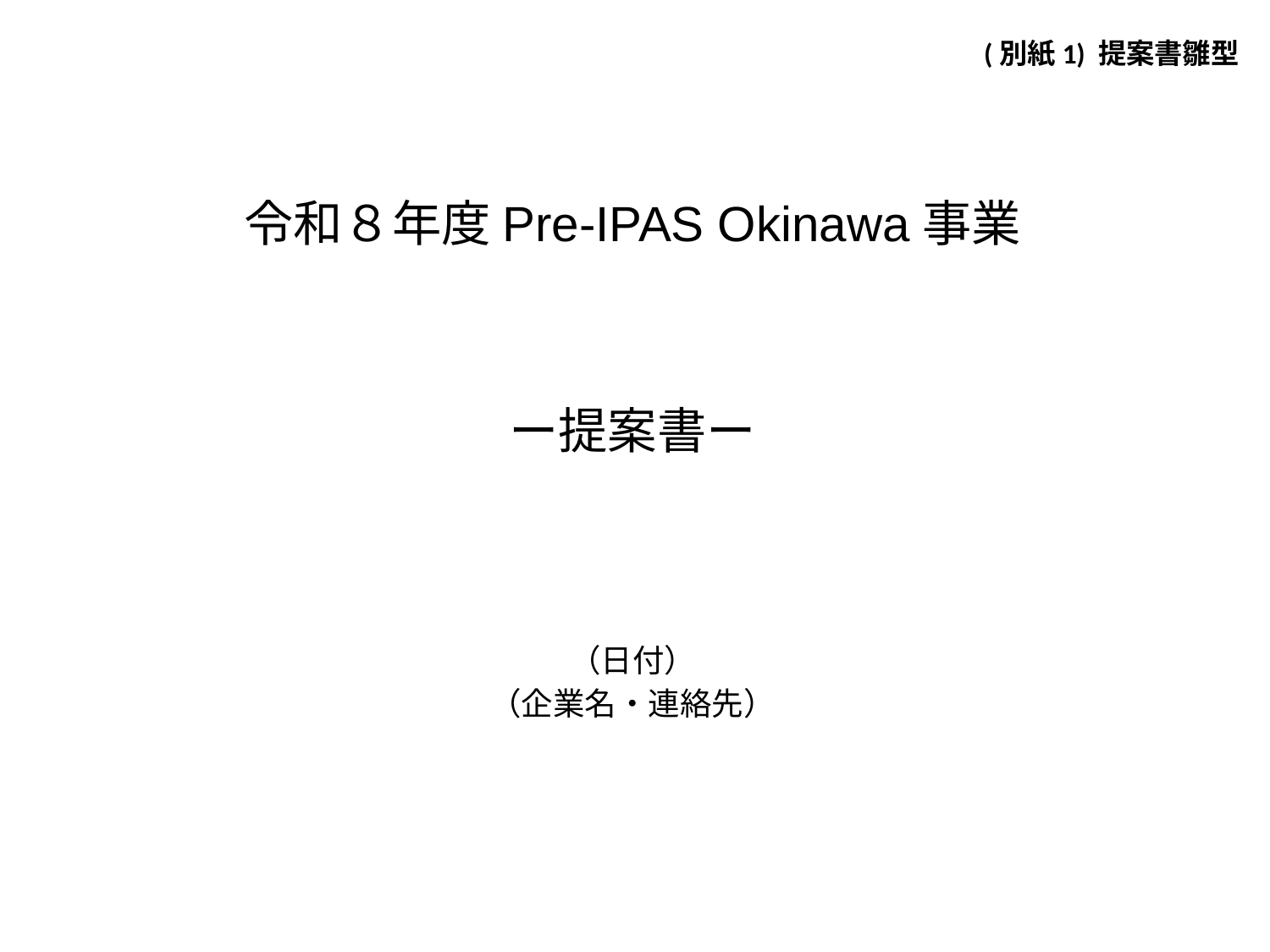

(別紙1) 提案書雛型
令和８年度Pre-IPAS Okinawa事業

ー提案書ー

（日付）
（企業名・連絡先）